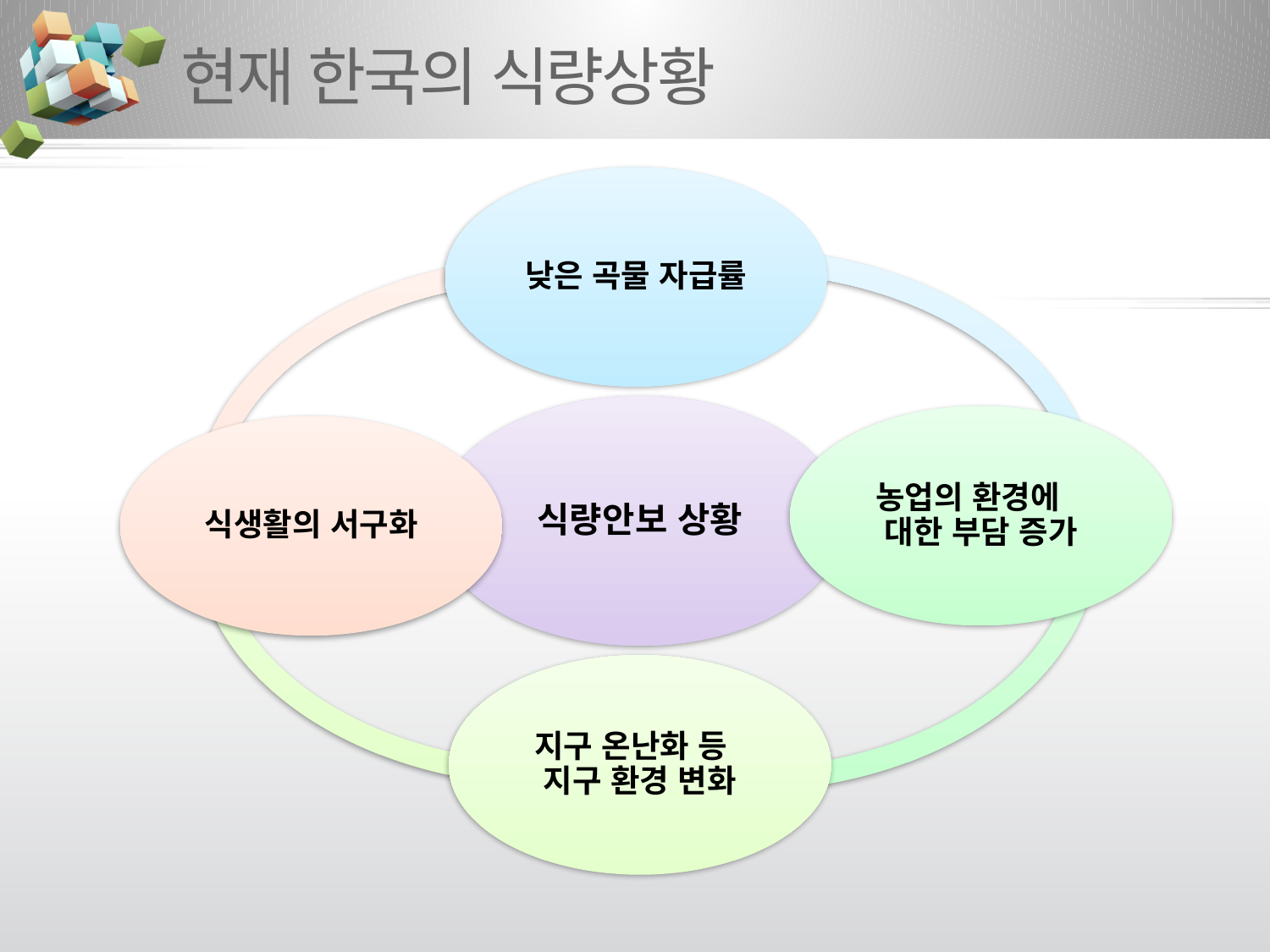

# 현재 한국의 식량상황
식량안보 상황
낮은 곡물 자급률
농업의 환경에    대한 부담 증가
지구 온난화 등   지구 환경 변화
식생활의 서구화